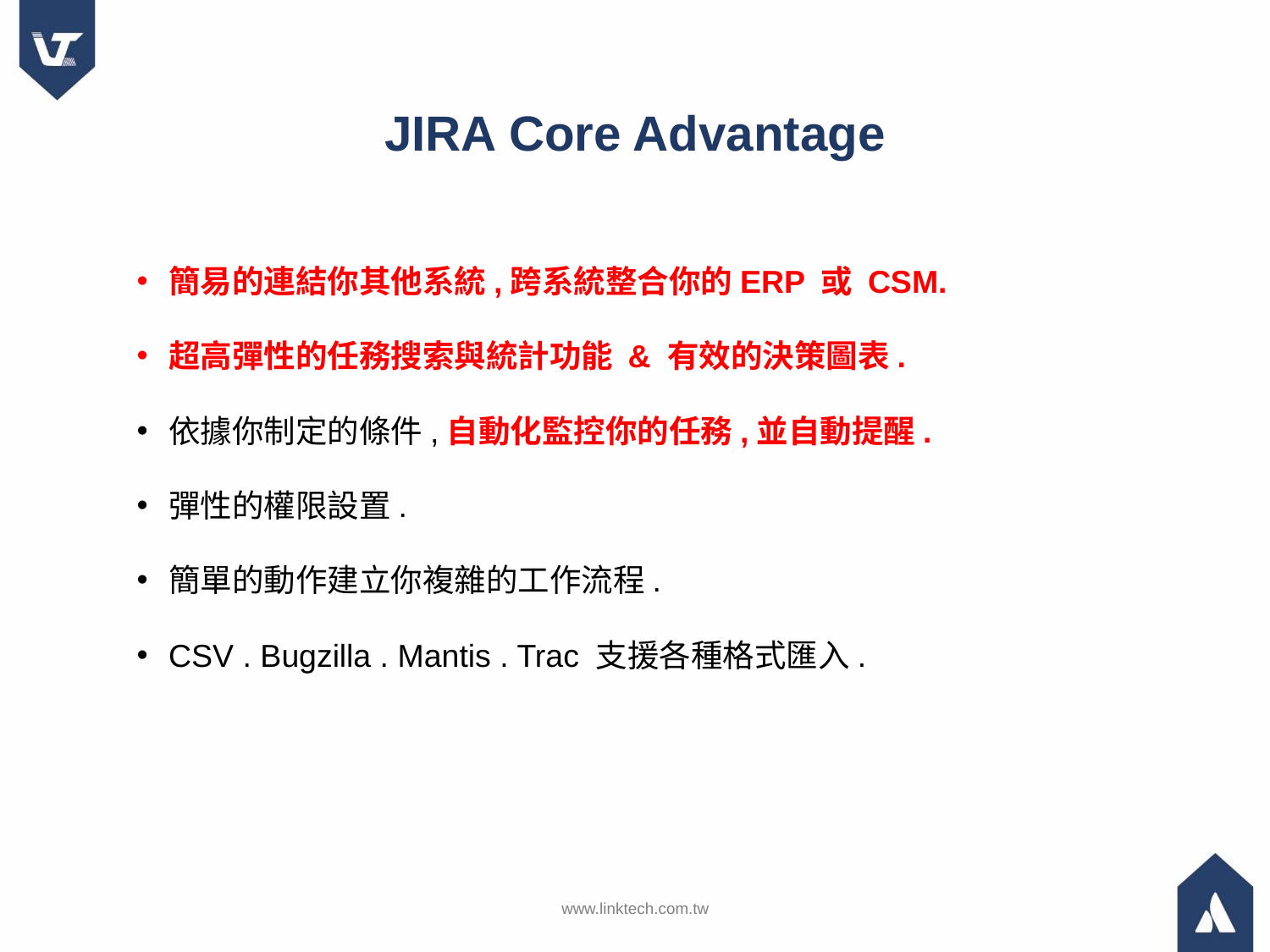

JIRA Core Advantage
簡易的連結你其他系統,跨系統整合你的ERP 或 CSM.
超高彈性的任務搜索與統計功能 & 有效的決策圖表.
依據你制定的條件,自動化監控你的任務,並自動提醒.
彈性的權限設置.
簡單的動作建立你複雜的工作流程.
CSV . Bugzilla . Mantis . Trac 支援各種格式匯入.